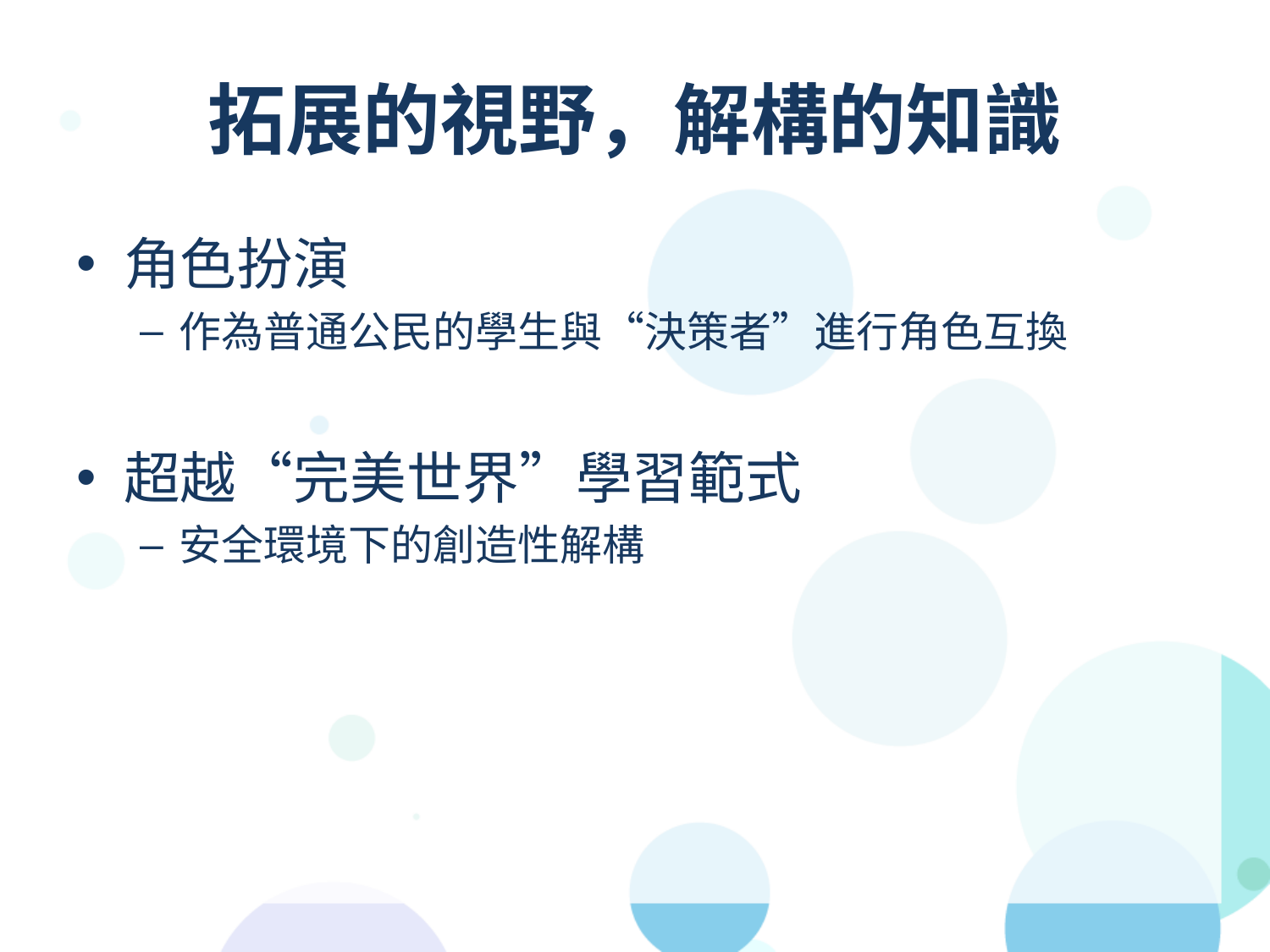

# 拓展的視野，解構的知識
角色扮演
作為普通公民的學生與“決策者”進行角色互換

超越“完美世界”學習範式
安全環境下的創造性解構